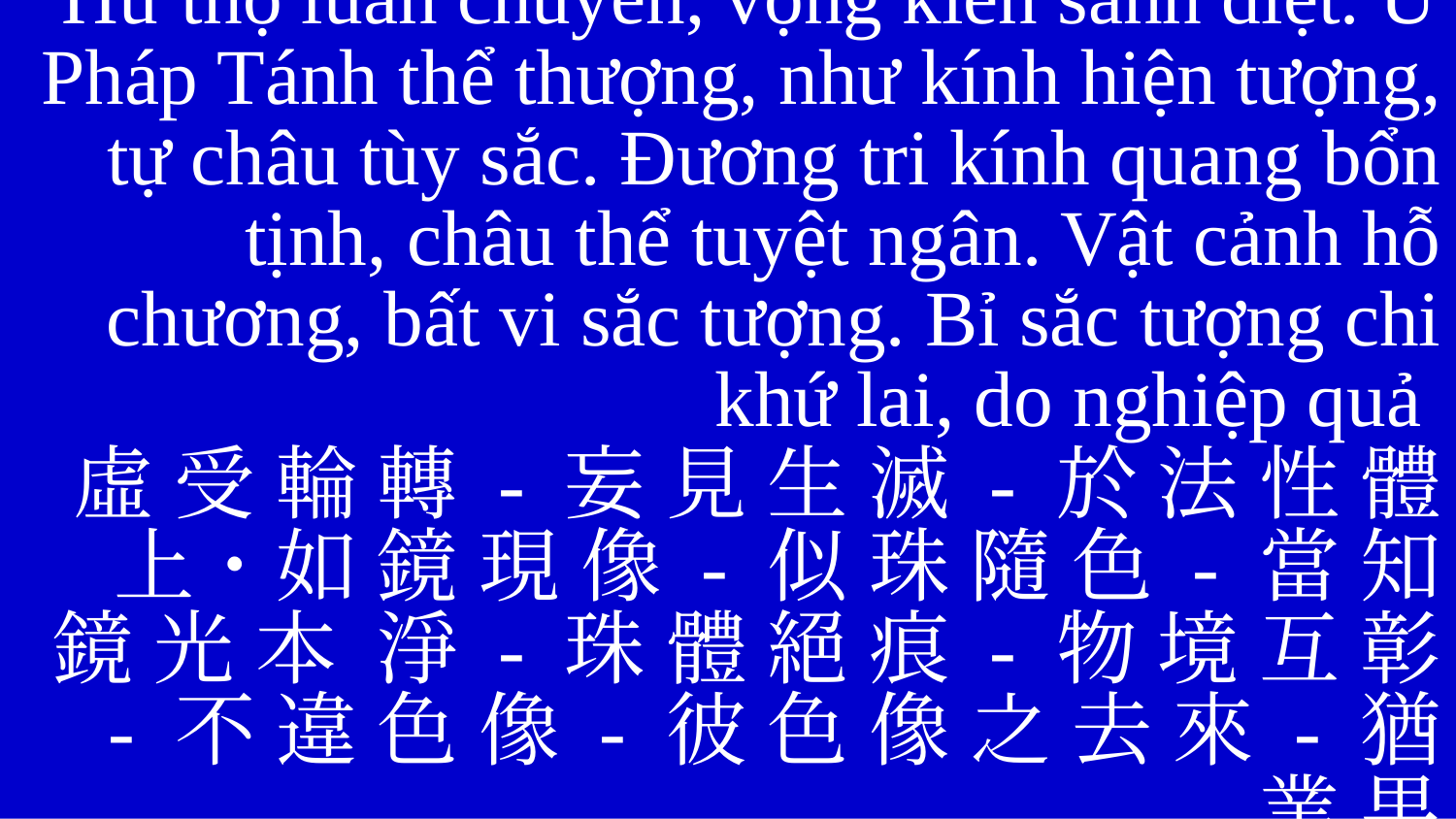

Hư thọ luân chuyển, vọng kiến sanh diệt. Ư Pháp Tánh thể thượng, như kính hiện tượng, tự châu tùy sắc. Đương tri kính quang bổn tịnh, châu thể tuyệt ngân. Vật cảnh hỗ chương, bất vi sắc tượng. Bỉ sắc tượng chi khứ lai, do nghiệp quả
虛 受 輪 轉 - 妄 見 生 滅 - 於 法 性 體 上 ˙ 如 鏡 現 像 - 似 珠 隨 色 - 當 知 鏡 光 本  淨 - 珠 體 絕 痕 - 物 境 互 彰 - 不 違 色 像 - 彼 色 像 之 去 來 - 猶 業 果